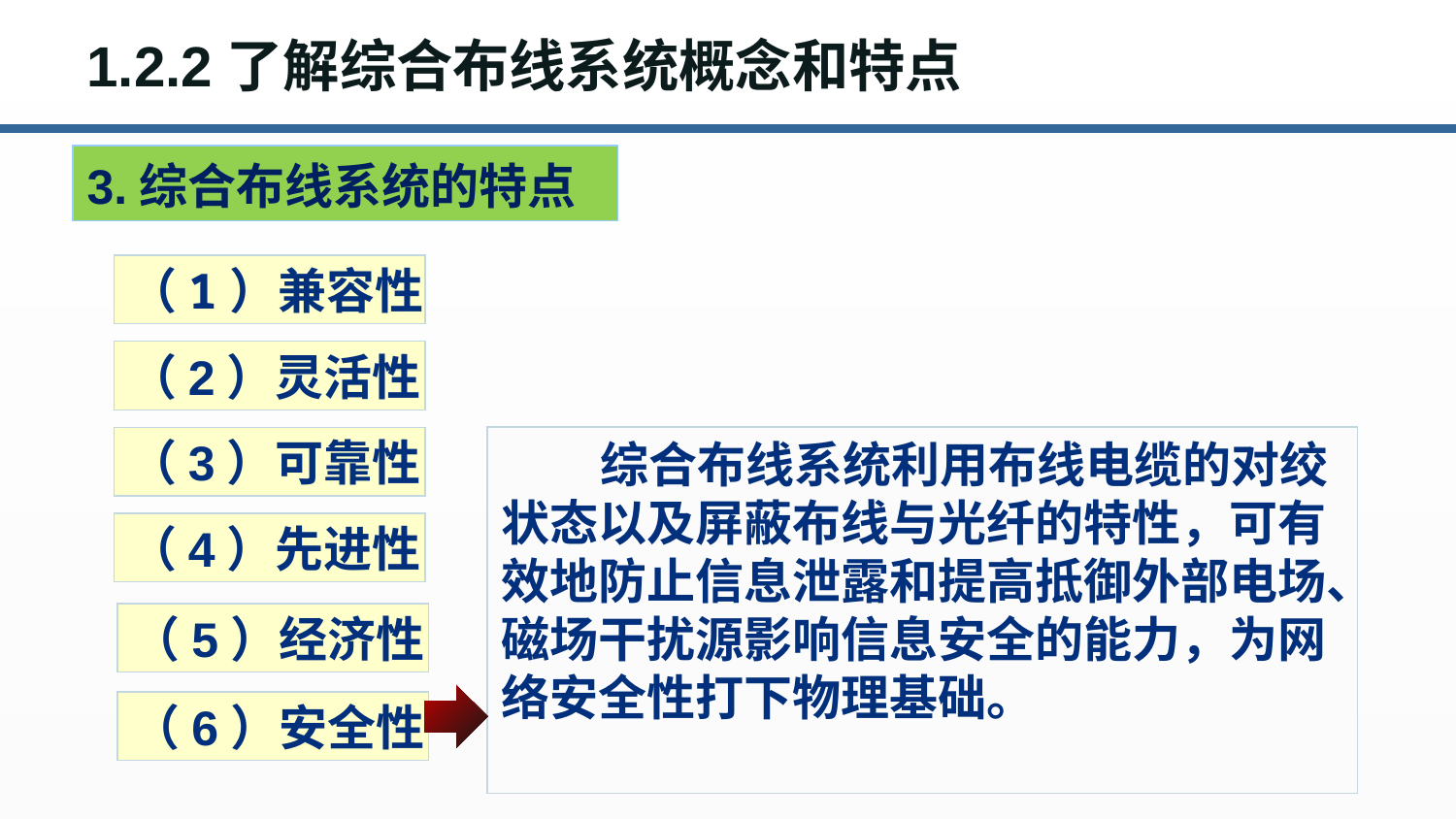

# 1.2.2了解综合布线系统概念和特点
3.综合布线系统的特点
（1）兼容性
（2）灵活性
（3）可靠性
        综合布线系统利用布线电缆的对绞状态以及屏蔽布线与光纤的特性，可有效地防止信息泄露和提高抵御外部电场、磁场干扰源影响信息安全的能力，为网络安全性打下物理基础。
（4）先进性
（5）经济性

（6）安全性